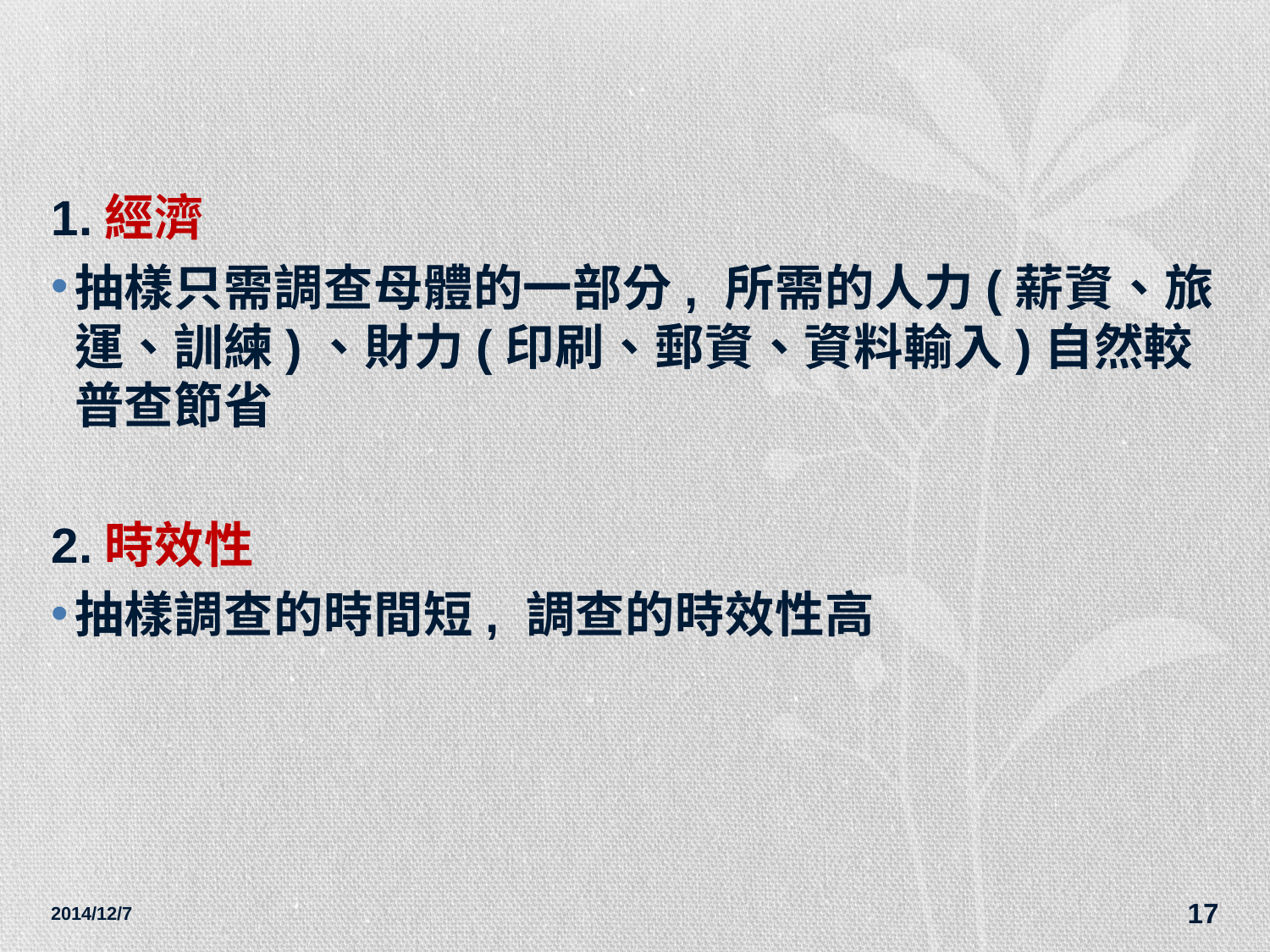

#
1.經濟
抽樣只需調查母體的一部分, 所需的人力(薪資、旅運、訓練)、財力(印刷、郵資、資料輸入)自然較普查節省

2.時效性
抽樣調查的時間短, 調查的時效性高

2014/12/7
17